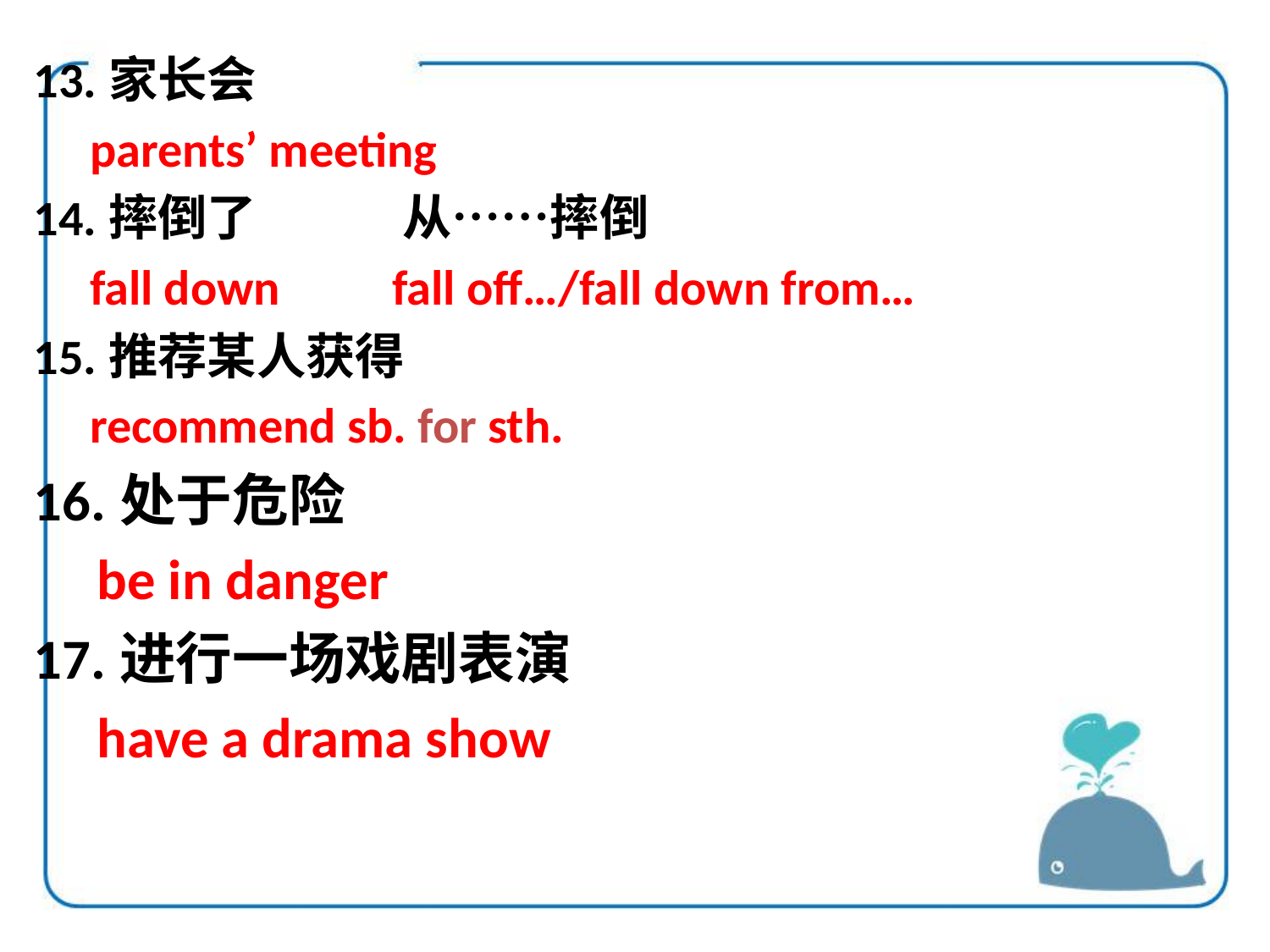

13.家长会
     parents’ meeting
14.摔倒了             从……摔倒
     fall down          fall off…/fall down from…
15.推荐某人获得
     recommend sb. for sth.
16.处于危险
     be in danger
17.进行一场戏剧表演
     have a drama show